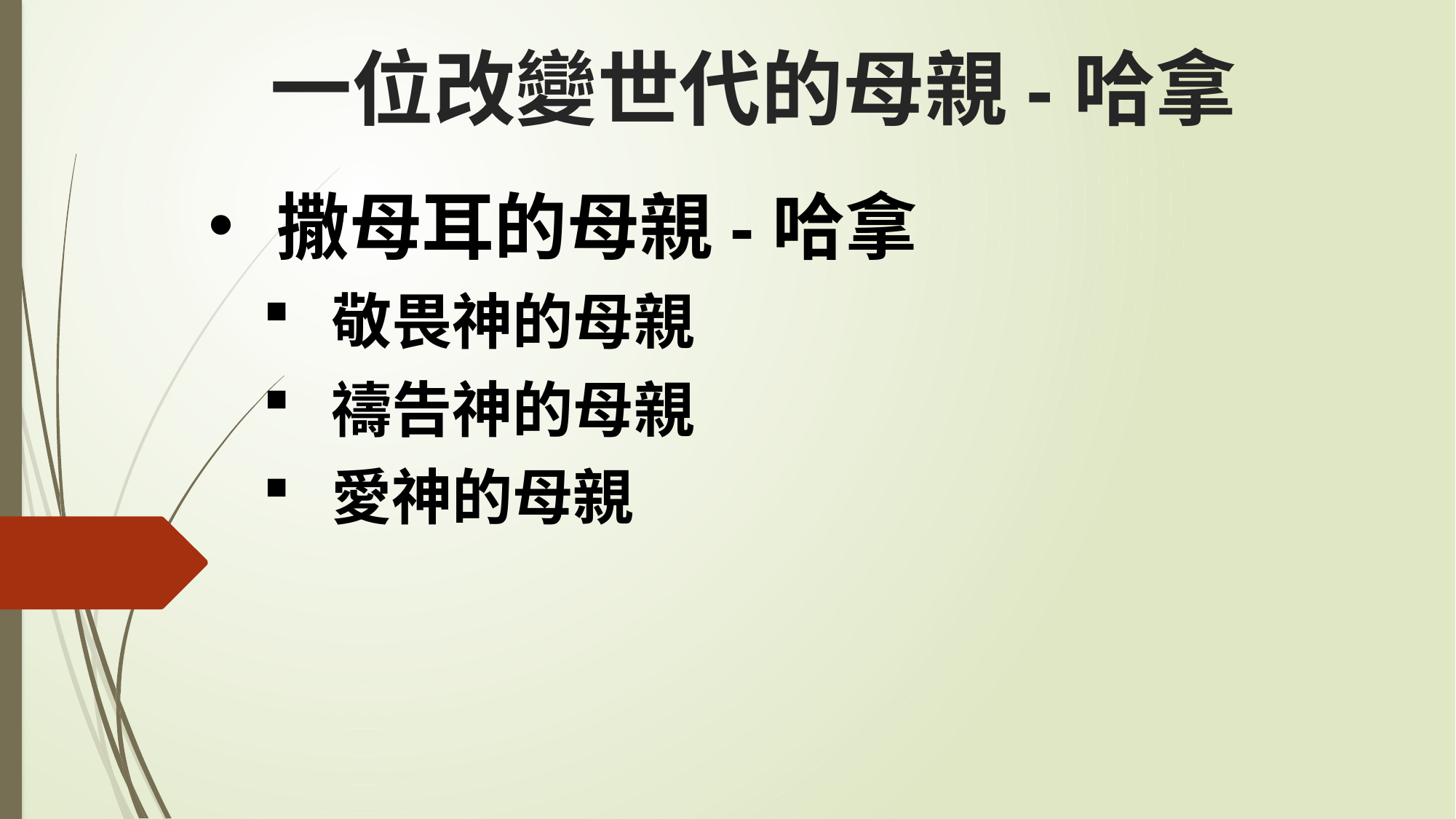

# 一位改變世代的母親-哈拿
撒母耳的母親-哈拿
敬畏神的母親
禱告神的母親
愛神的母親